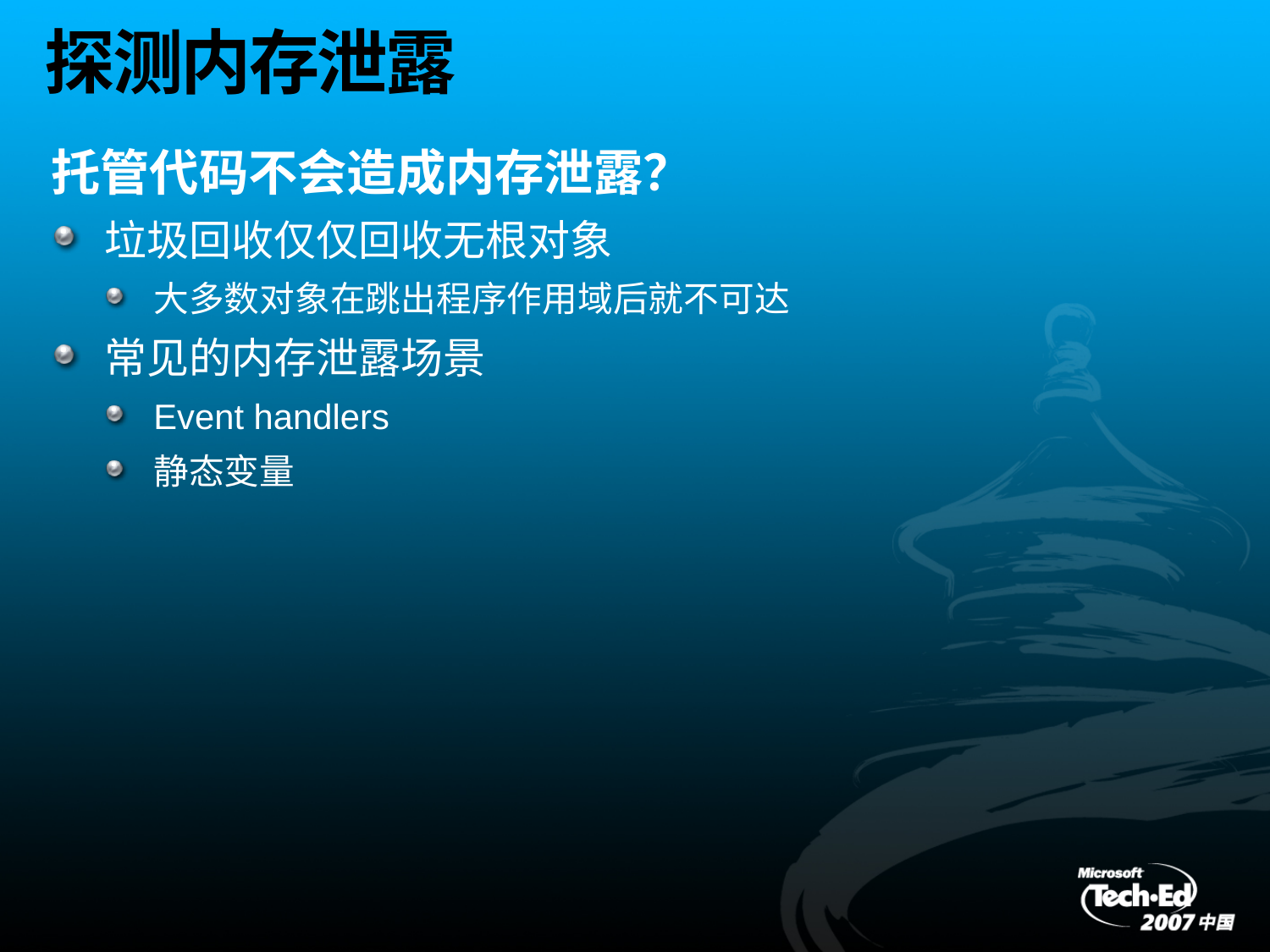

# 探测内存泄露
托管代码不会造成内存泄露？
垃圾回收仅仅回收无根对象
大多数对象在跳出程序作用域后就不可达
常见的内存泄露场景
Event handlers
静态变量